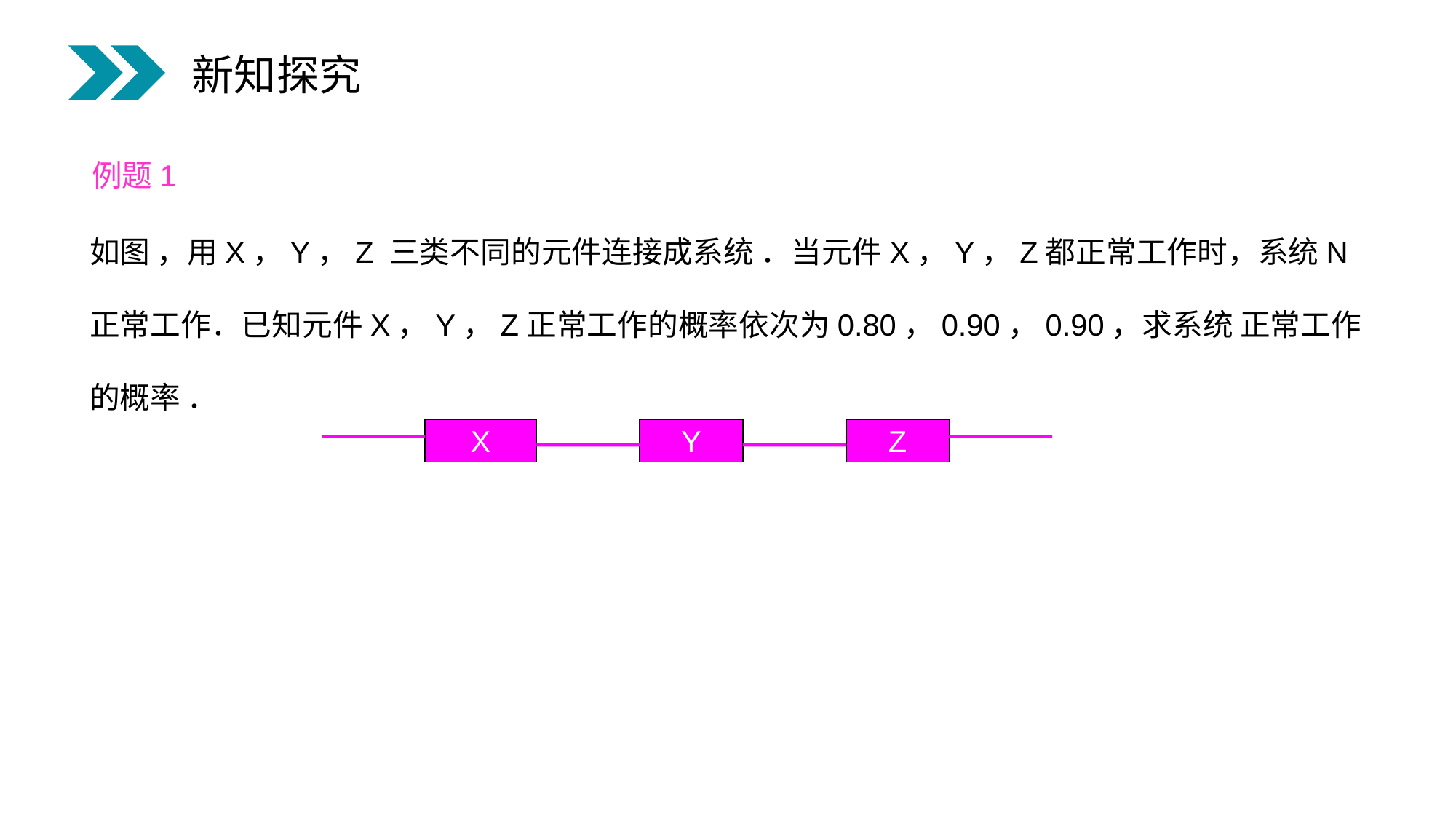

新知探究
  例题1
如图 ，用X，Y，Z 三类不同的元件连接成系统 ．当元件X，Y，Z都正常工作时，系统N正常工作．已知元件X，Y，Z正常工作的概率依次为0.80，0.90，0.90，求系统 正常工作的概率 ．
X
Y
Z